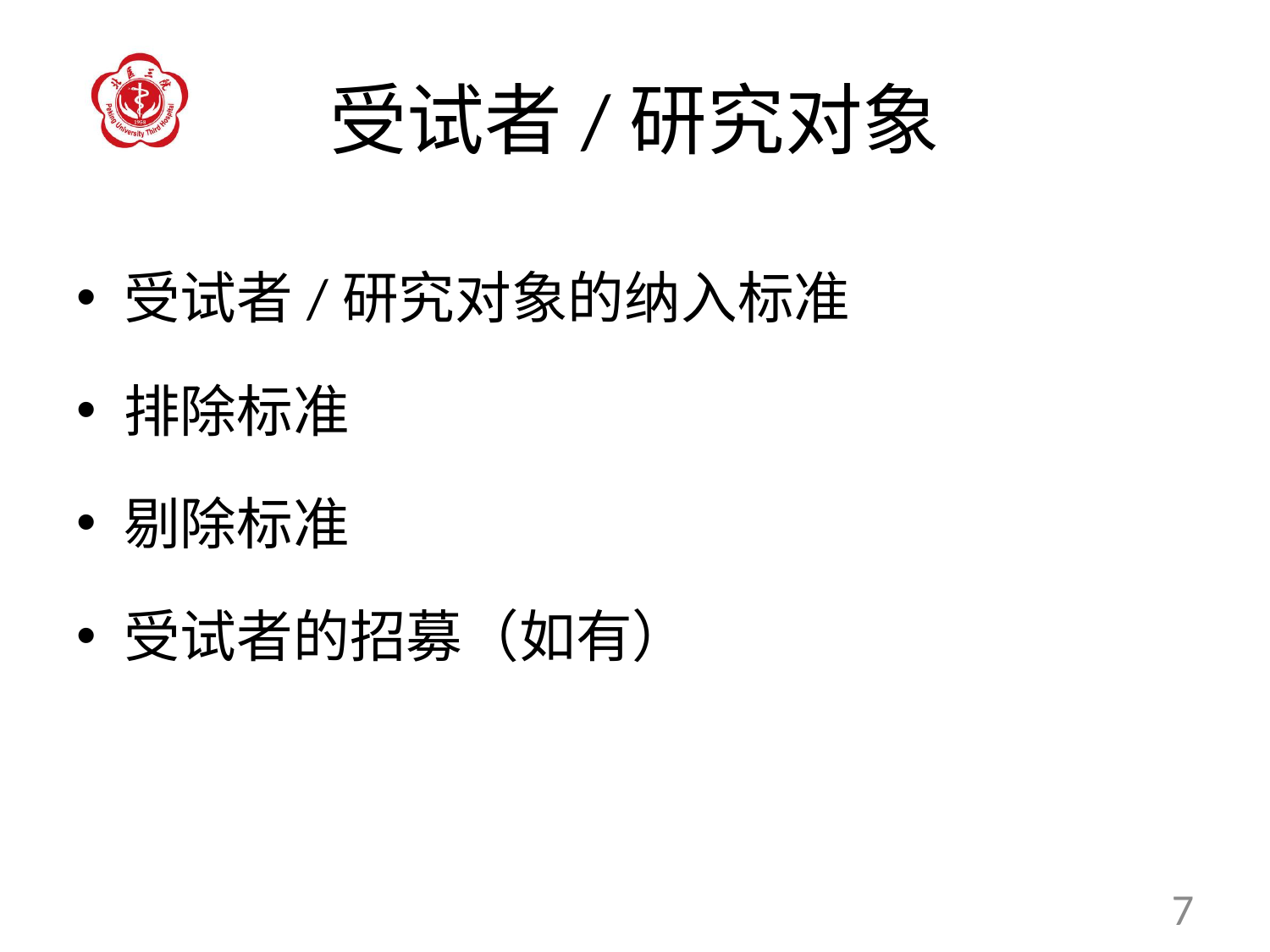

# 受试者/研究对象
受试者/研究对象的纳入标准
排除标准
剔除标准
受试者的招募（如有）
7